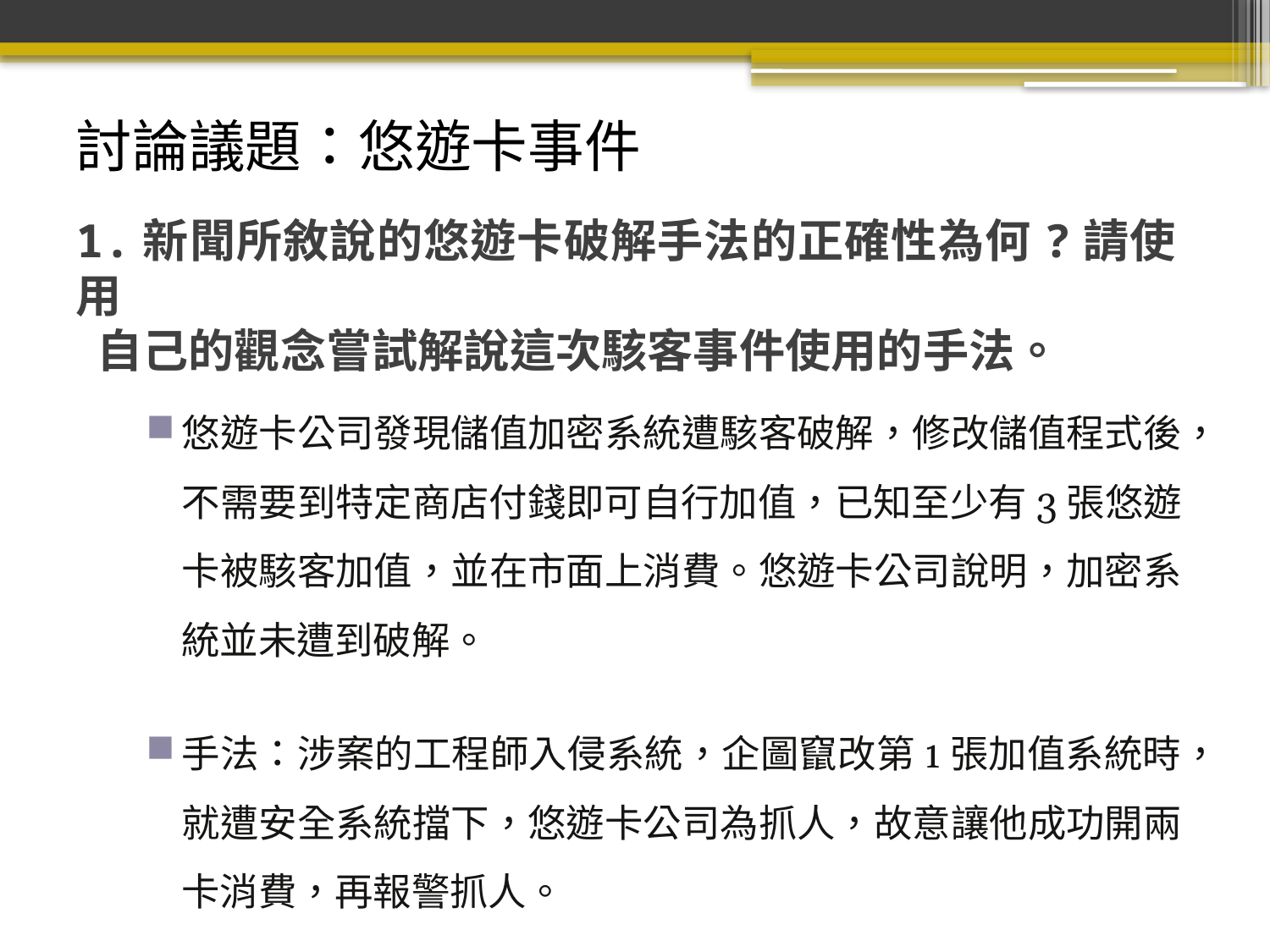

討論議題：悠遊卡事件
# 1.新聞所敘說的悠遊卡破解手法的正確性為何?請使用 自己的觀念嘗試解說這次駭客事件使用的手法。
悠遊卡公司發現儲值加密系統遭駭客破解，修改儲值程式後，不需要到特定商店付錢即可自行加值，已知至少有3張悠遊卡被駭客加值，並在市面上消費。悠遊卡公司說明，加密系統並未遭到破解。

手法：涉案的工程師入侵系統，企圖竄改第1張加值系統時，就遭安全系統擋下，悠遊卡公司為抓人，故意讓他成功開兩卡消費，再報警抓人。